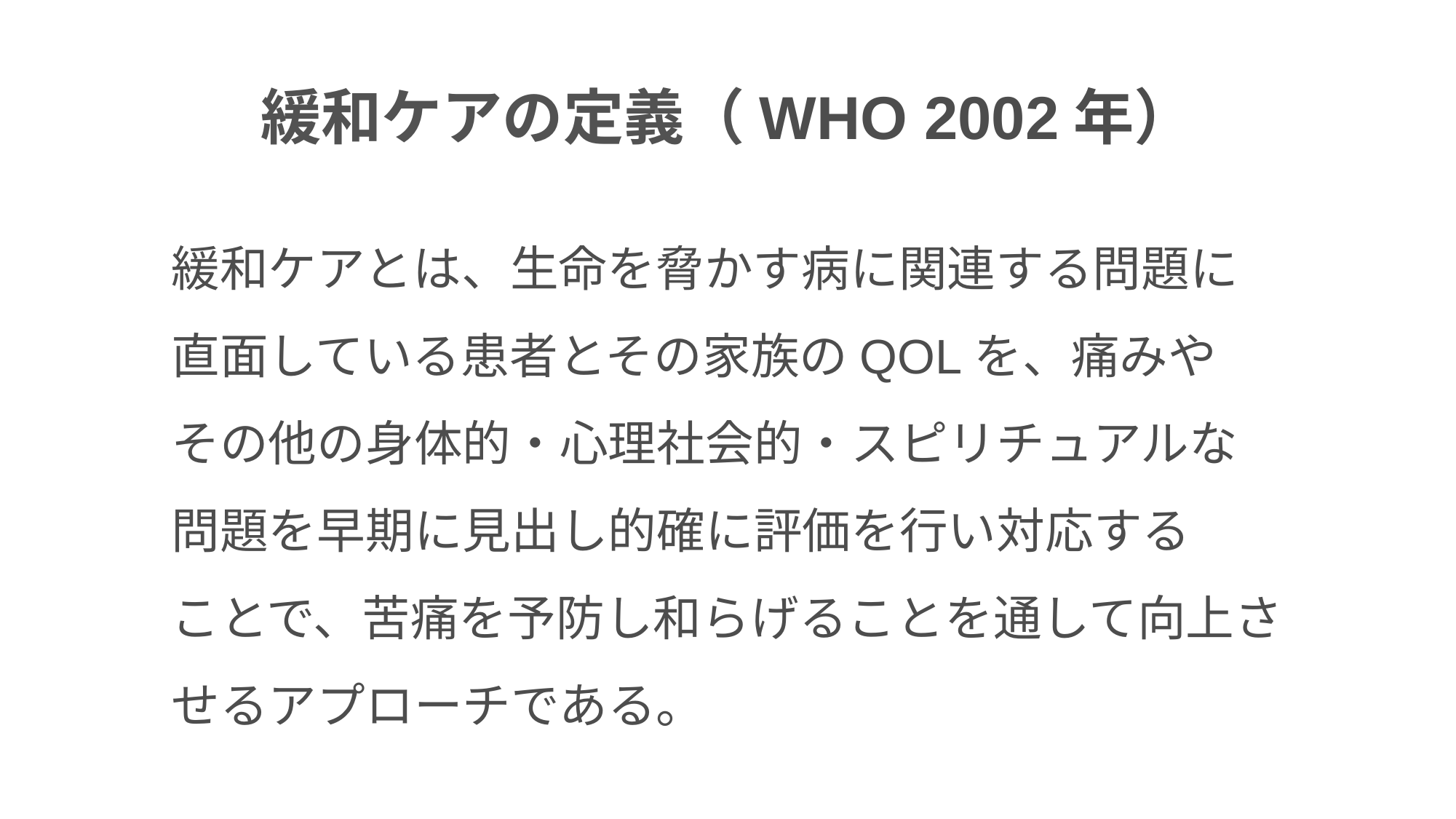

緩和ケアの定義（WHO 2002年）
緩和ケアとは、生命を脅かす病に関連する問題に直面している患者とその家族のQOLを、痛みや　その他の身体的・心理社会的・スピリチュアルな問題を早期に見出し的確に評価を行い対応する　ことで、苦痛を予防し和らげることを通して向上させるアプローチである。